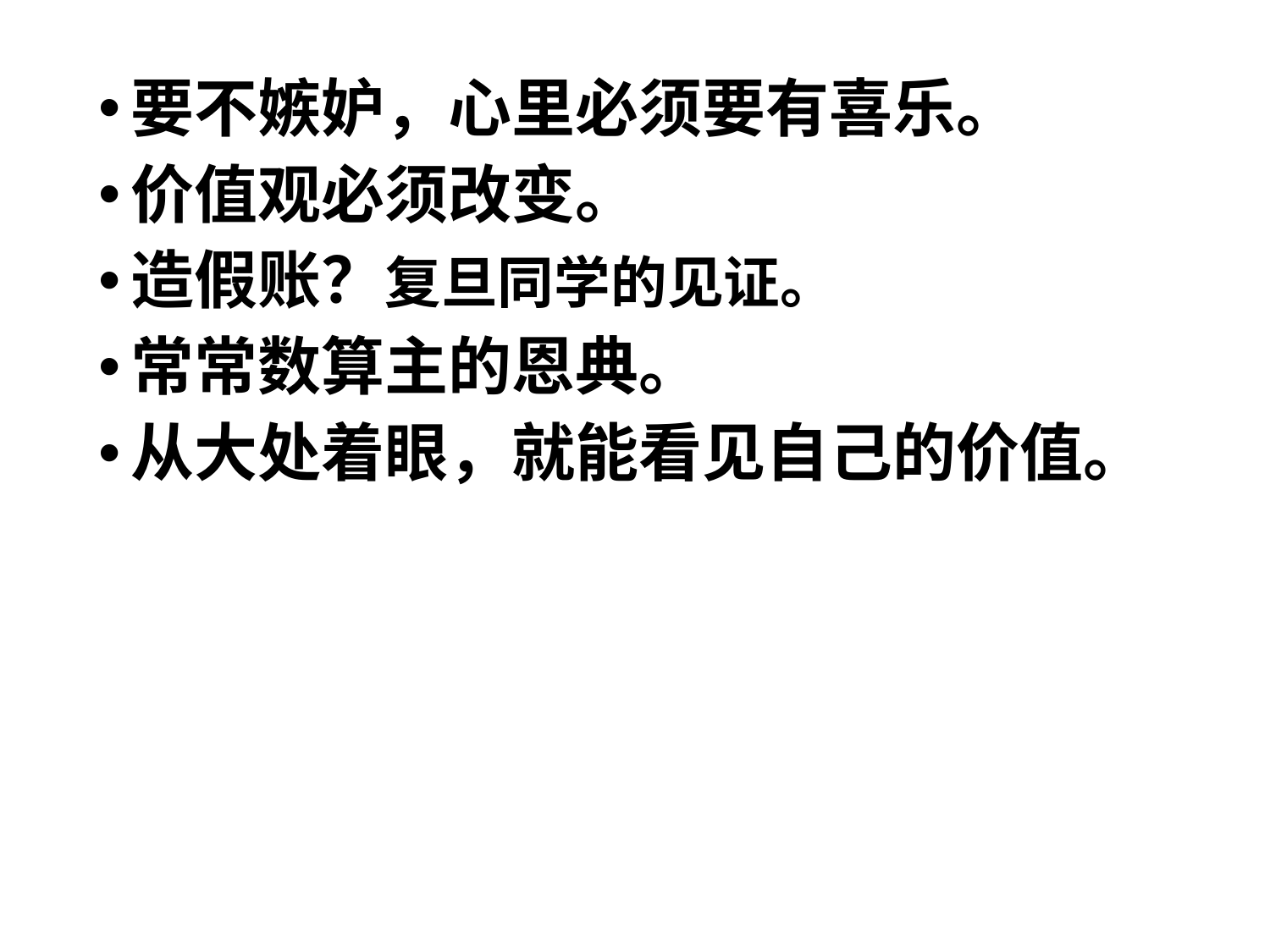

要不嫉妒，心里必须要有喜乐。
价值观必须改变。
造假账？复旦同学的见证。
常常数算主的恩典。
从大处着眼，就能看见自己的价值。